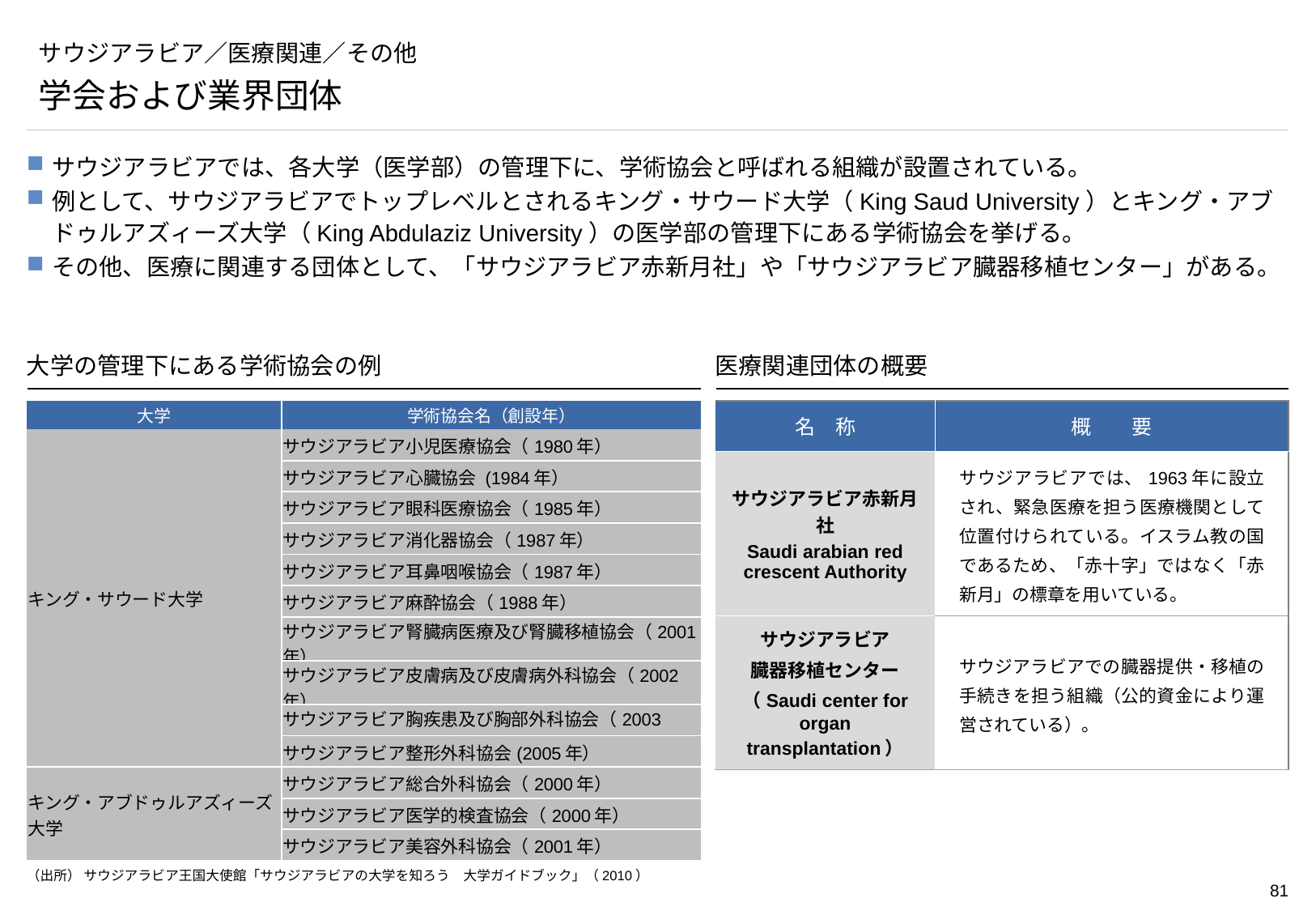

# サウジアラビア／医療関連／その他
学会および業界団体
サウジアラビアでは、各大学（医学部）の管理下に、学術協会と呼ばれる組織が設置されている。
例として、サウジアラビアでトップレベルとされるキング・サウード大学（King Saud University）とキング・アブドゥルアズィーズ大学（King Abdulaziz University）の医学部の管理下にある学術協会を挙げる。
その他、医療に関連する団体として、「サウジアラビア赤新月社」や「サウジアラビア臓器移植センター」がある。
大学の管理下にある学術協会の例
医療関連団体の概要
| 大学 | 学術協会名（創設年） |
| --- | --- |
| キング・サウード大学 | サウジアラビア小児医療協会（1980年） |
|  | サウジアラビア心臓協会 (1984年） |
|  | サウジアラビア眼科医療協会（1985年） |
|  | サウジアラビア消化器協会（1987年） |
|  | サウジアラビア耳鼻咽喉協会（1987年） |
|  | サウジアラビア麻酔協会（1988年） |
|  | サウジアラビア腎臓病医療及び腎臓移植協会（2001年） |
|  | サウジアラビア皮膚病及び皮膚病外科協会（2002年） |
|  | サウジアラビア胸疾患及び胸部外科協会（2003年） |
|  | サウジアラビア整形外科協会(2005年） |
| キング・アブドゥルアズィーズ大学 | サウジアラビア総合外科協会（2000年） |
|  | サウジアラビア医学的検査協会（2000年） |
|  | サウジアラビア美容外科協会（2001年） |
| 名　称 | 概　　要 |
| --- | --- |
| サウジアラビア赤新月社 Saudi arabian red crescent Authority | サウジアラビアでは、1963年に設立され、緊急医療を担う医療機関として位置付けられている。イスラム教の国であるため、「赤十字」ではなく「赤新月」の標章を用いている。 |
| サウジアラビア 臓器移植センター （Saudi center for organ transplantation） | サウジアラビアでの臓器提供・移植の手続きを担う組織（公的資金により運営されている）。 |
（出所） サウジアラビア王国大使館「サウジアラビアの大学を知ろう　大学ガイドブック」（2010）